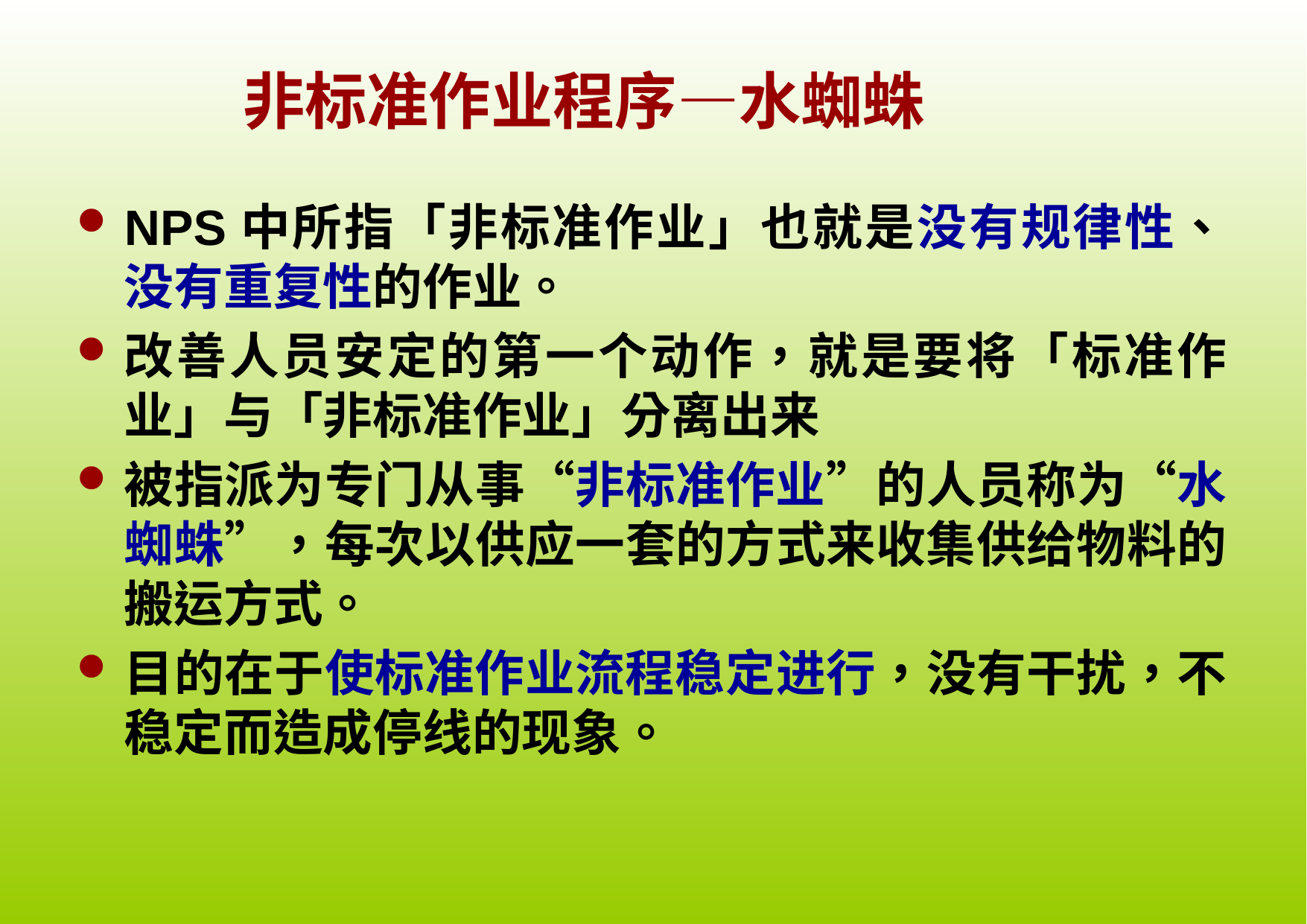

# 非标准作业程序—水蜘蛛
NPS中所指「非标准作业」也就是没有规律性、没有重复性的作业。
改善人员安定的第一个动作，就是要将「标准作业」与「非标准作业」分离出来
被指派为专门从事“非标准作业”的人员称为“水蜘蛛”，每次以供应一套的方式来收集供给物料的搬运方式。
目的在于使标准作业流程稳定进行，没有干扰，不稳定而造成停线的现象。
8